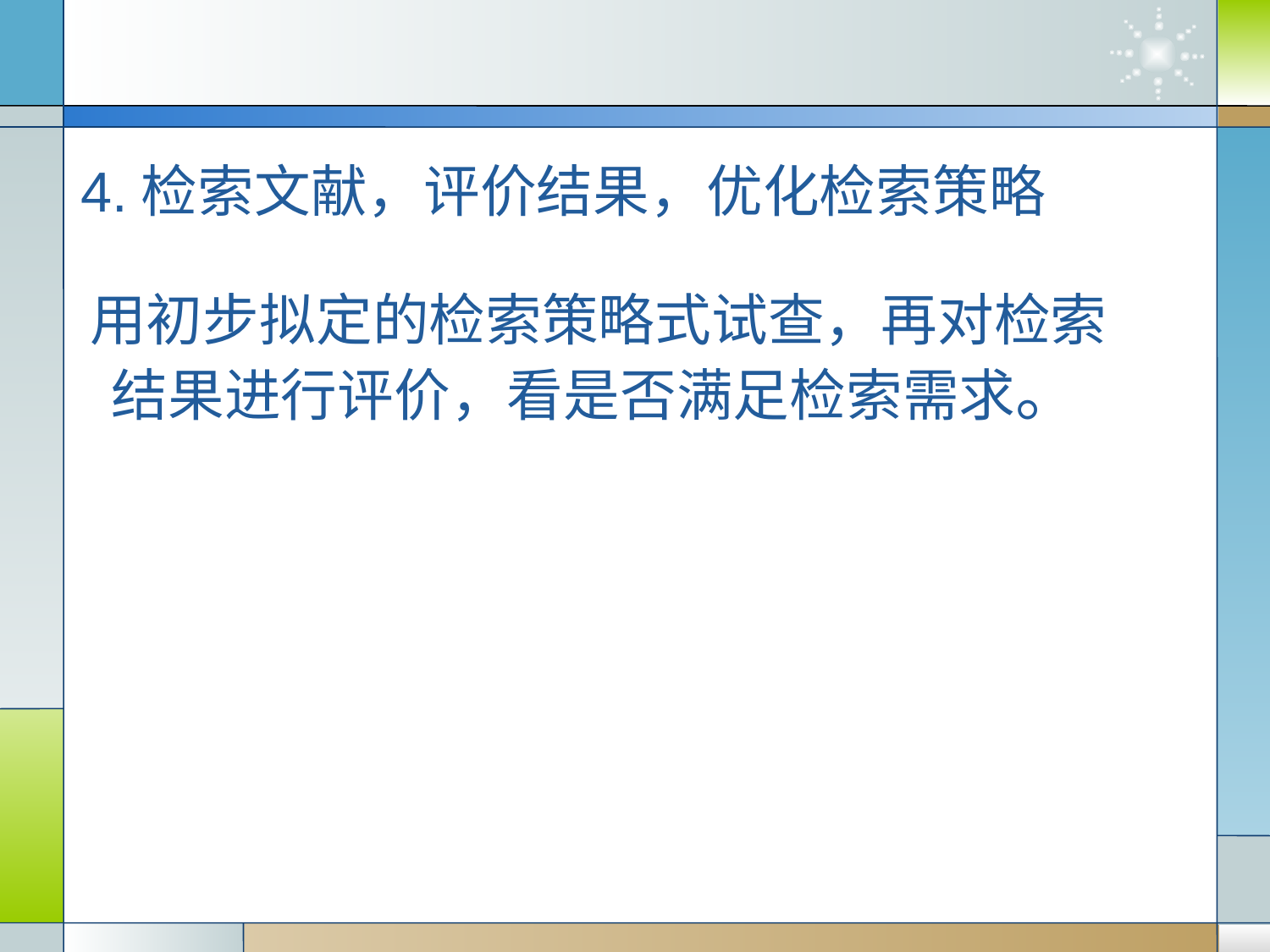

4.检索文献，评价结果，优化检索策略
 用初步拟定的检索策略式试查，再对检索结果进行评价，看是否满足检索需求。